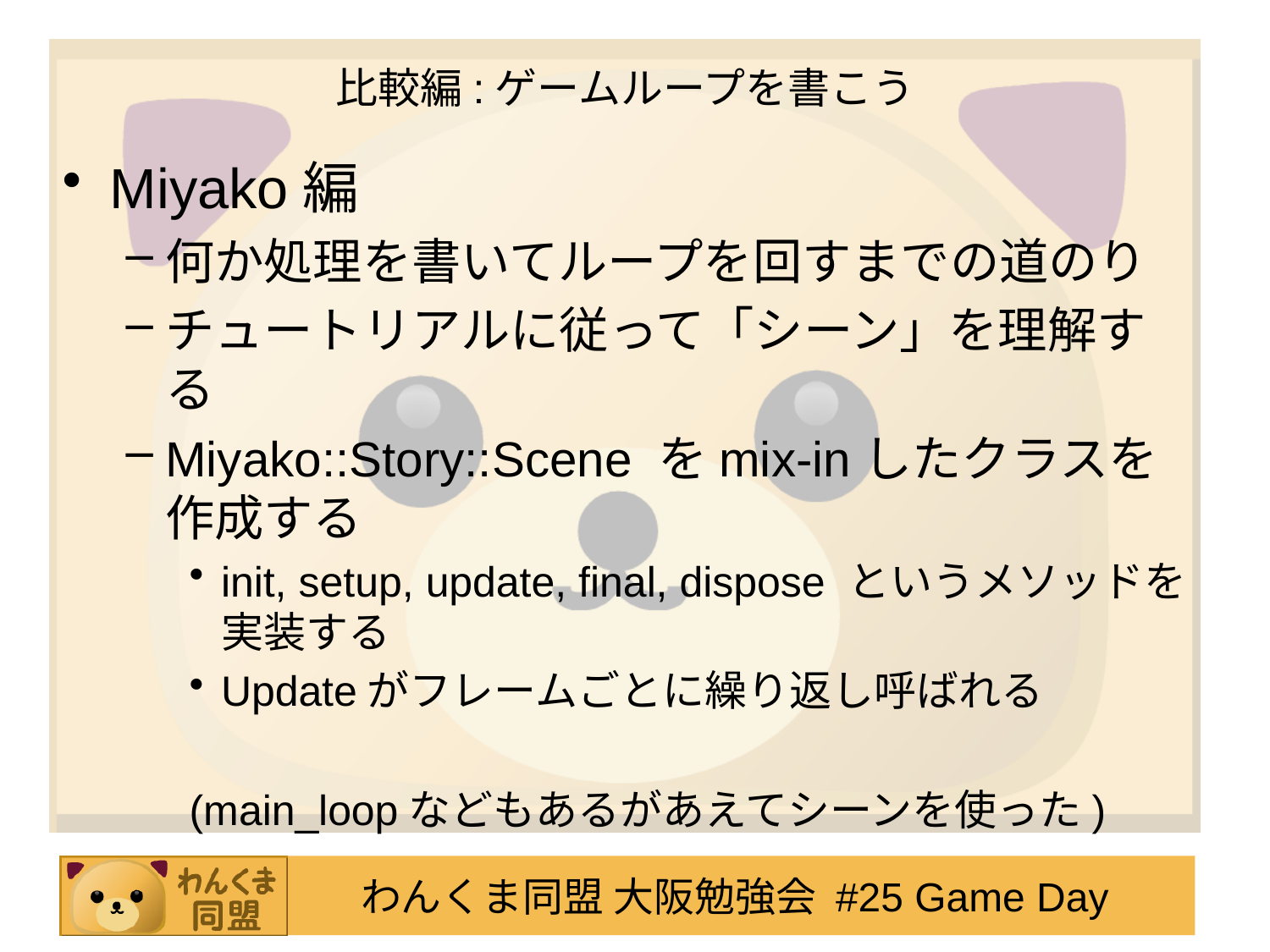

# 比較編:ゲームループを書こう
Miyako編
何か処理を書いてループを回すまでの道のり
チュートリアルに従って「シーン」を理解する
Miyako::Story::Scene をmix-inしたクラスを作成する
init, setup, update, final, dispose というメソッドを実装する
Updateがフレームごとに繰り返し呼ばれる

(main_loopなどもあるがあえてシーンを使った)